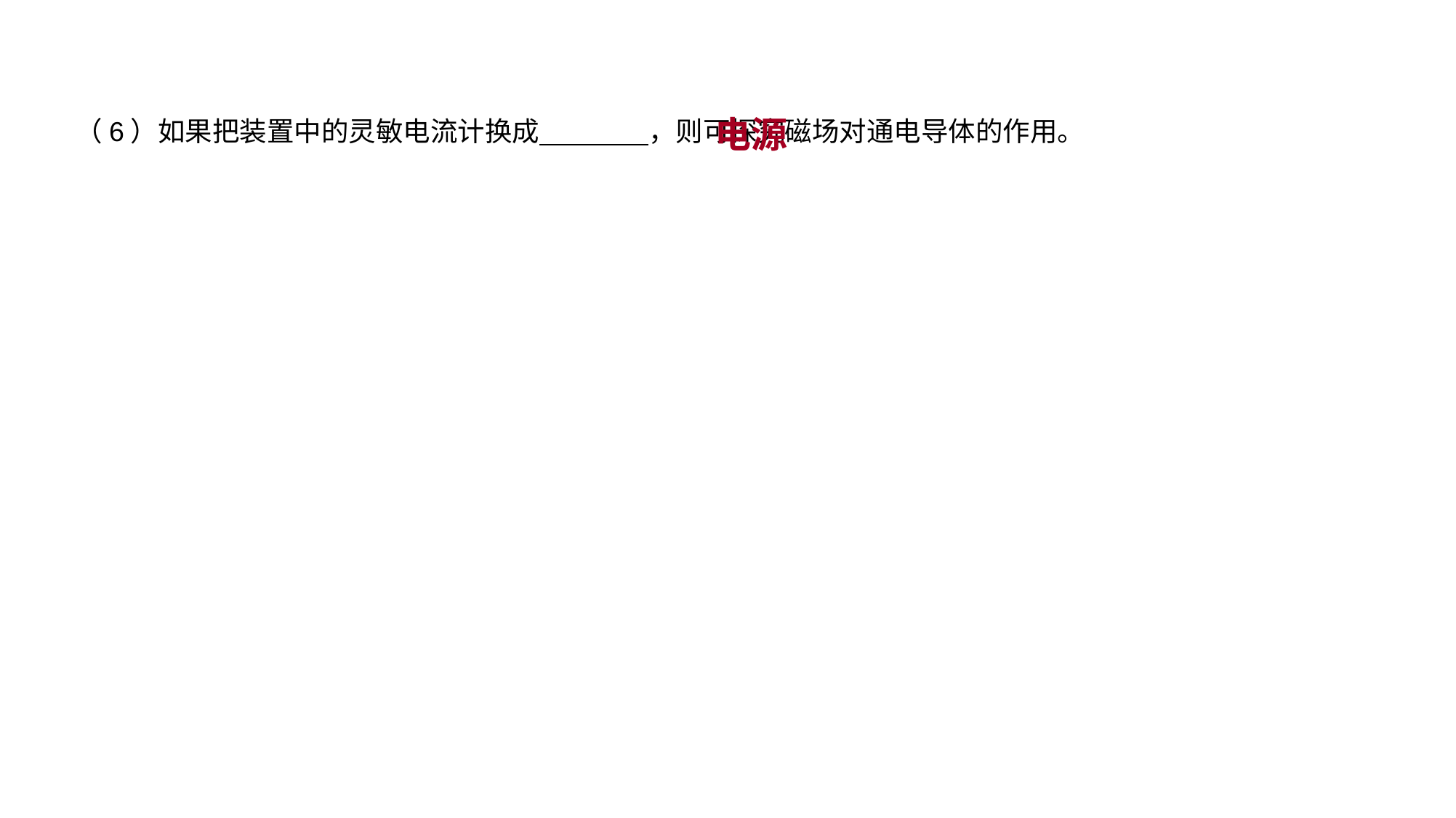

电源
（6）如果把装置中的灵敏电流计换成　　　　，则可探究磁场对通电导体的作用。
实验突破 素养提升